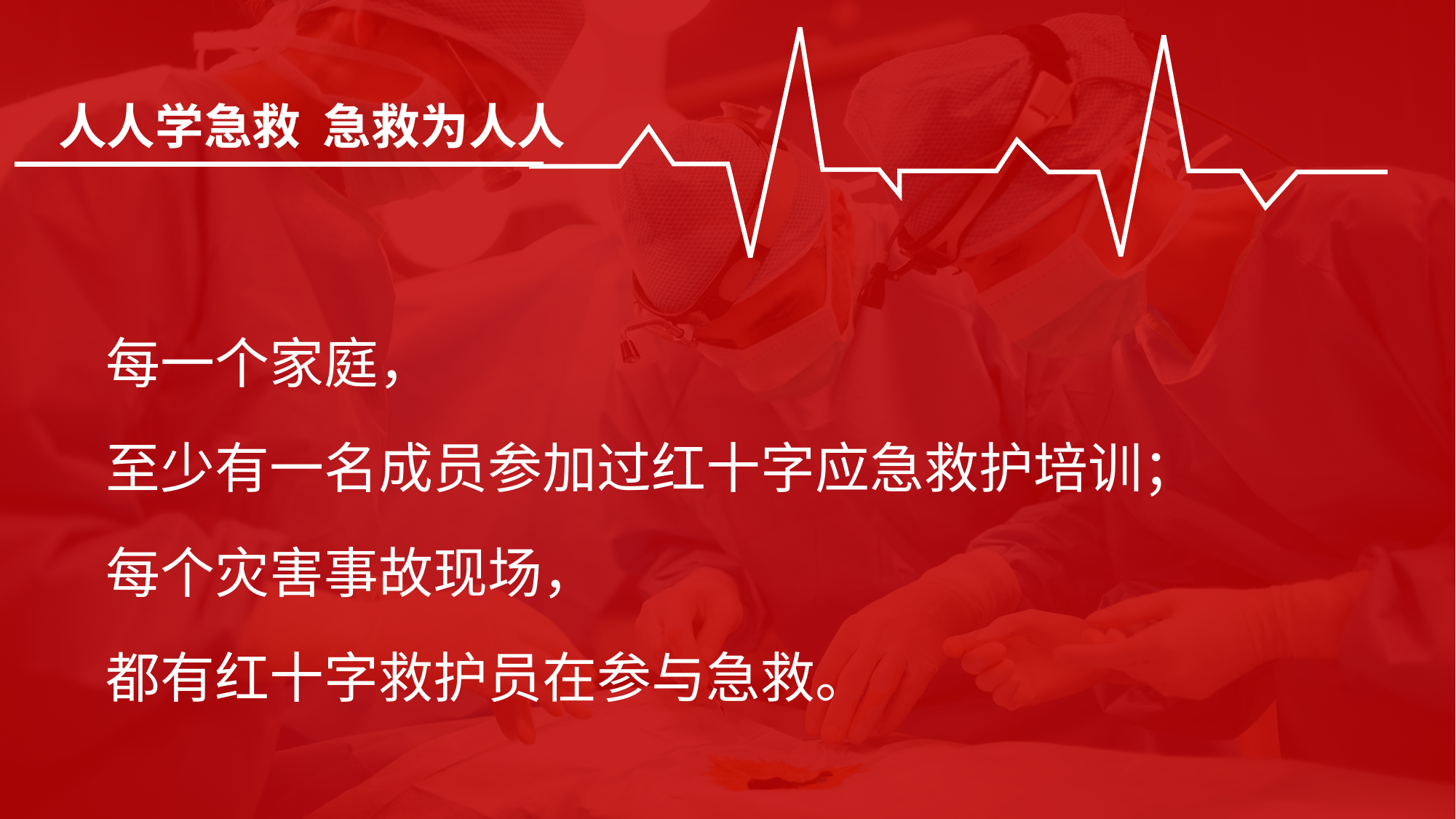

人人学急救  急救为人人
每一个家庭，
至少有一名成员参加过红十字应急救护培训；
每个灾害事故现场，
都有红十字救护员在参与急救。